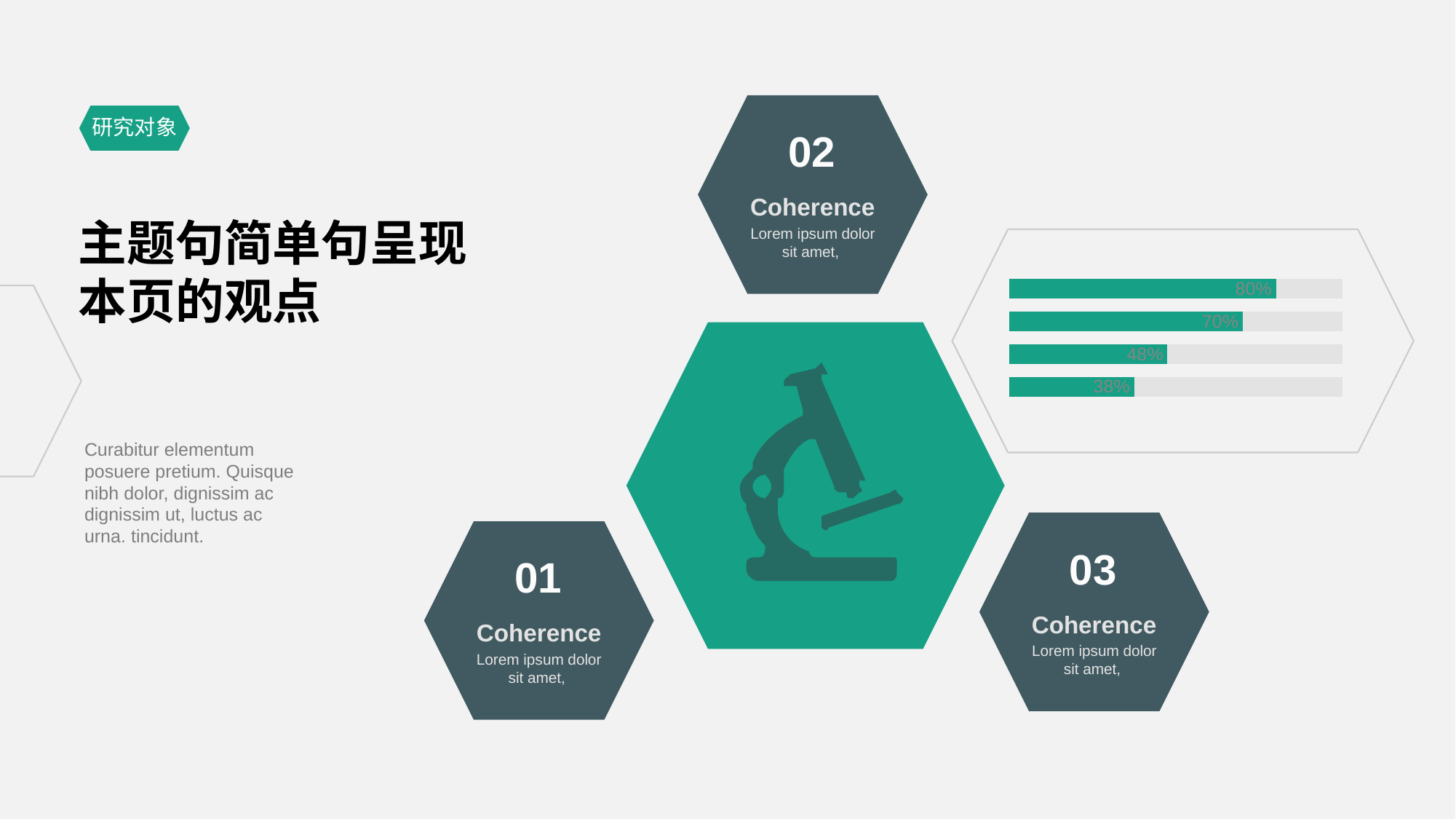

研究对象
02
Coherence
Lorem ipsum dolor sit amet,
主题句简单句呈现本页的观点

### Chart

| Category | 辅助系列 | 系列 1 |
|---|---|---|
| US | 1.0 | 0.8 |
| Brazil | 1.0 | 0.7 |
| Australia | 1.0 | 0.475 |
| China | 1.0 | 0.375 |

Curabitur elementum posuere pretium. Quisque nibh dolor, dignissim ac dignissim ut, luctus ac urna. tincidunt.

03
01
Coherence
Lorem ipsum dolor sit amet,
Coherence
Lorem ipsum dolor sit amet,